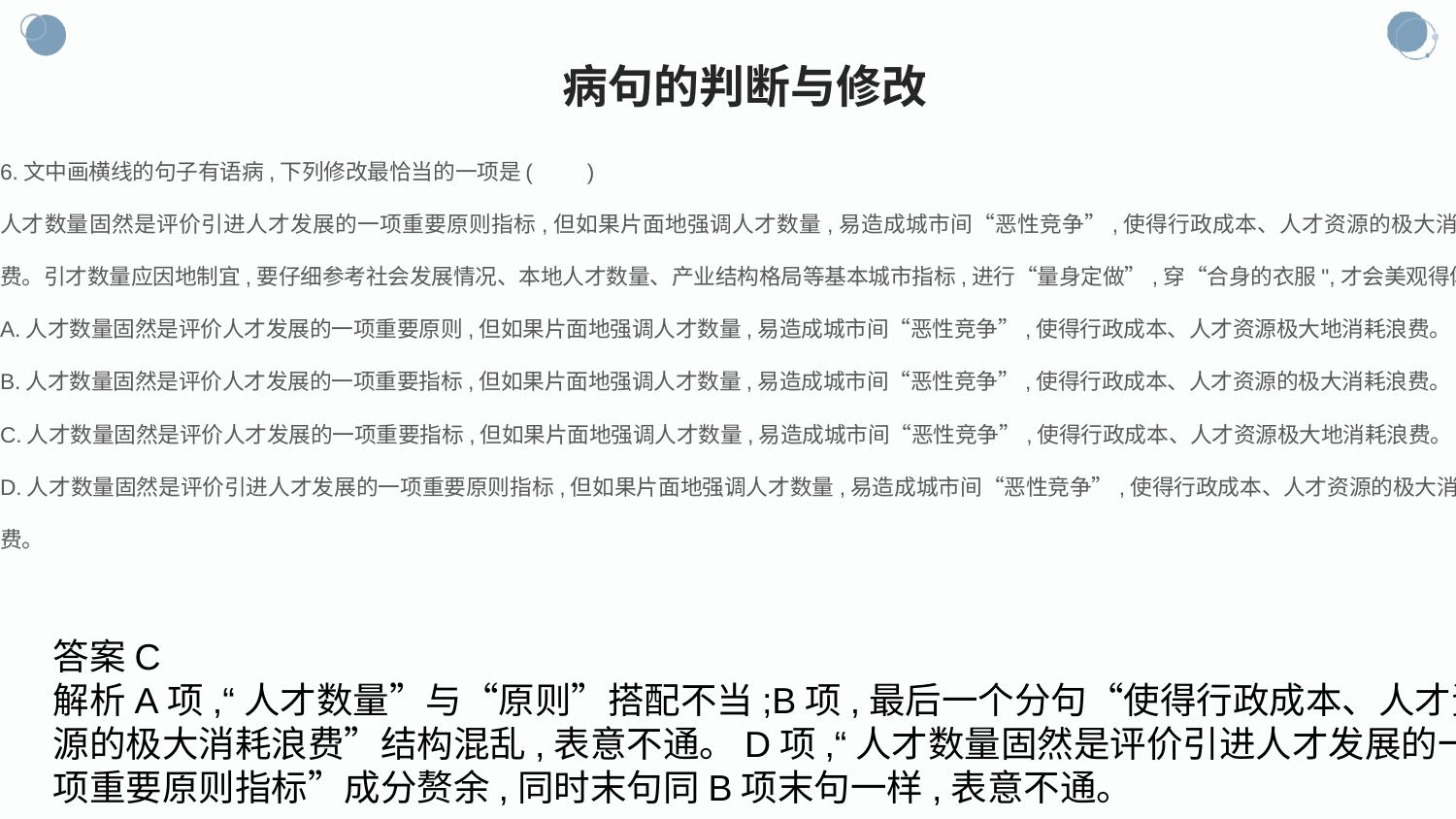

病句的判断与修改
6.文中画横线的句子有语病,下列修改最恰当的一项是(　　)
人才数量固然是评价引进人才发展的一项重要原则指标,但如果片面地强调人才数量,易造成城市间“恶性竞争”,使得行政成本、人才资源的极大消耗浪费。引才数量应因地制宜,要仔细参考社会发展情况、本地人才数量、产业结构格局等基本城市指标,进行“量身定做”,穿“合身的衣服",才会美观得体。
A.人才数量固然是评价人才发展的一项重要原则,但如果片面地强调人才数量,易造成城市间“恶性竞争”,使得行政成本、人才资源极大地消耗浪费。
B.人才数量固然是评价人才发展的一项重要指标,但如果片面地强调人才数量,易造成城市间“恶性竞争”,使得行政成本、人才资源的极大消耗浪费。
C.人才数量固然是评价人才发展的一项重要指标,但如果片面地强调人才数量,易造成城市间“恶性竞争”,使得行政成本、人才资源极大地消耗浪费。
D.人才数量固然是评价引进人才发展的一项重要原则指标,但如果片面地强调人才数量,易造成城市间“恶性竞争”,使得行政成本、人才资源的极大消耗浪费。
答案C
解析A项,“人才数量”与“原则”搭配不当;B项,最后一个分句“使得行政成本、人才资源的极大消耗浪费”结构混乱,表意不通。D项,“人才数量固然是评价引进人才发展的一项重要原则指标”成分赘余,同时末句同B项末句一样,表意不通。